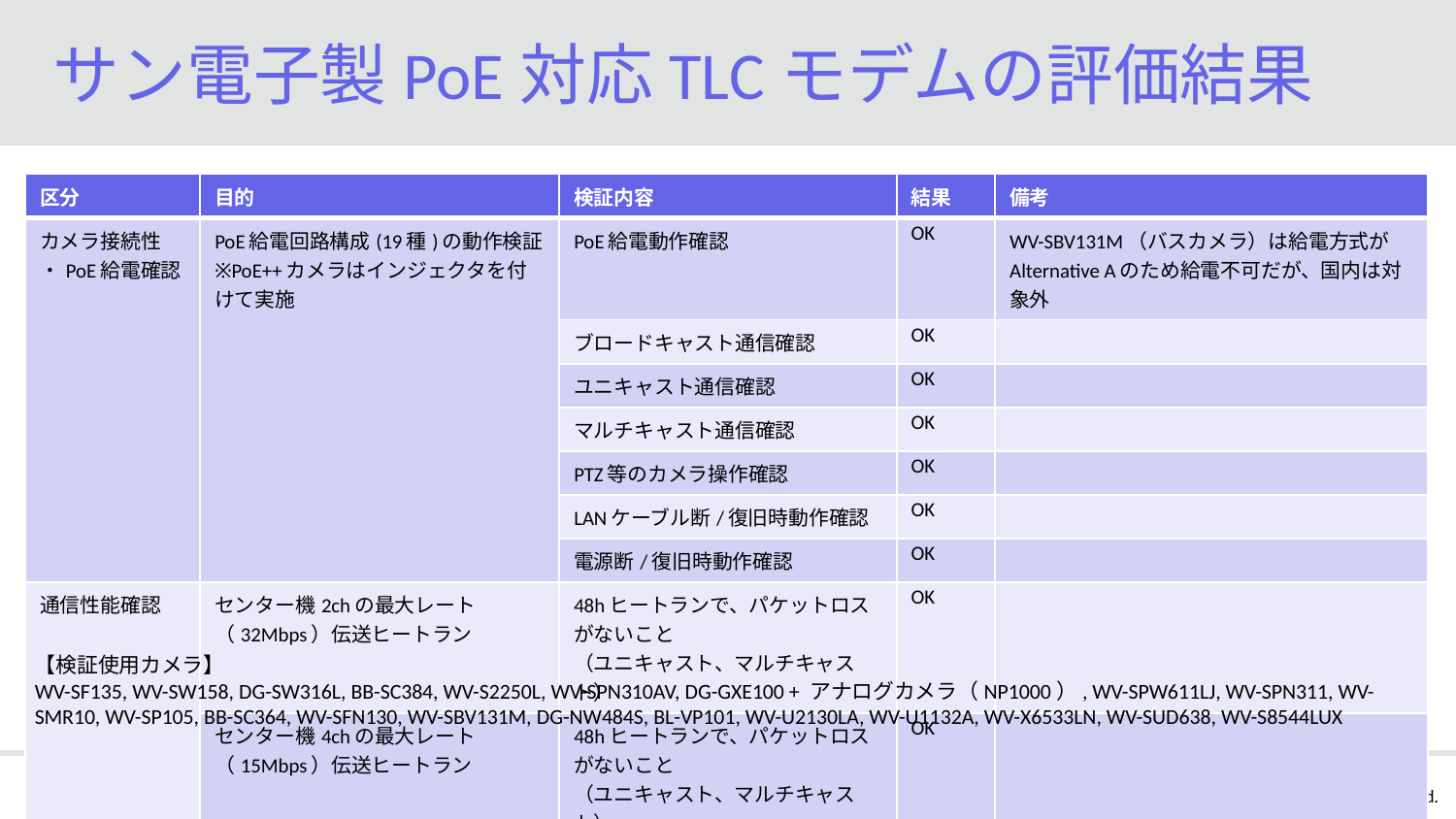

# サン電子製PoE対応TLCモデムの評価結果
| 区分 | 目的 | 検証内容 | 結果 | 備考 |
| --- | --- | --- | --- | --- |
| カメラ接続性 ・PoE給電確認 | PoE給電回路構成(19種)の動作検証 ※PoE++カメラはインジェクタを付けて実施 | PoE給電動作確認 | OK | WV-SBV131M（バスカメラ）は給電方式がAlternative Aのため給電不可だが、国内は対象外 |
|  |  | ブロードキャスト通信確認 | OK |  |
|  |  | ユニキャスト通信確認 | OK |  |
|  |  | マルチキャスト通信確認 | OK |  |
|  |  | PTZ等のカメラ操作確認 | OK |  |
|  |  | LANケーブル断/復旧時動作確認 | OK |  |
|  |  | 電源断/復旧時動作確認 | OK |  |
| 通信性能確認 | センター機2chの最大レート（32Mbps）伝送ヒートラン | 48hヒートランで、パケットロスがないこと （ユニキャスト、マルチキャスト） | OK |  |
|  | センター機4chの最大レート（15Mbps）伝送ヒートラン | 48hヒートランで、パケットロスがないこと （ユニキャスト、マルチキャスト） | OK |  |
【検証使用カメラ】
WV-SF135, WV-SW158, DG-SW316L, BB-SC384, WV-S2250L, WV-SPN310AV, DG-GXE100 + アナログカメラ（NP1000）, WV-SPW611LJ, WV-SPN311, WV-SMR10, WV-SP105, BB-SC364, WV-SFN130, WV-SBV131M, DG-NW484S, BL-VP101, WV-U2130LA, WV-U1132A, WV-X6533LN, WV-SUD638, WV-S8544LUX